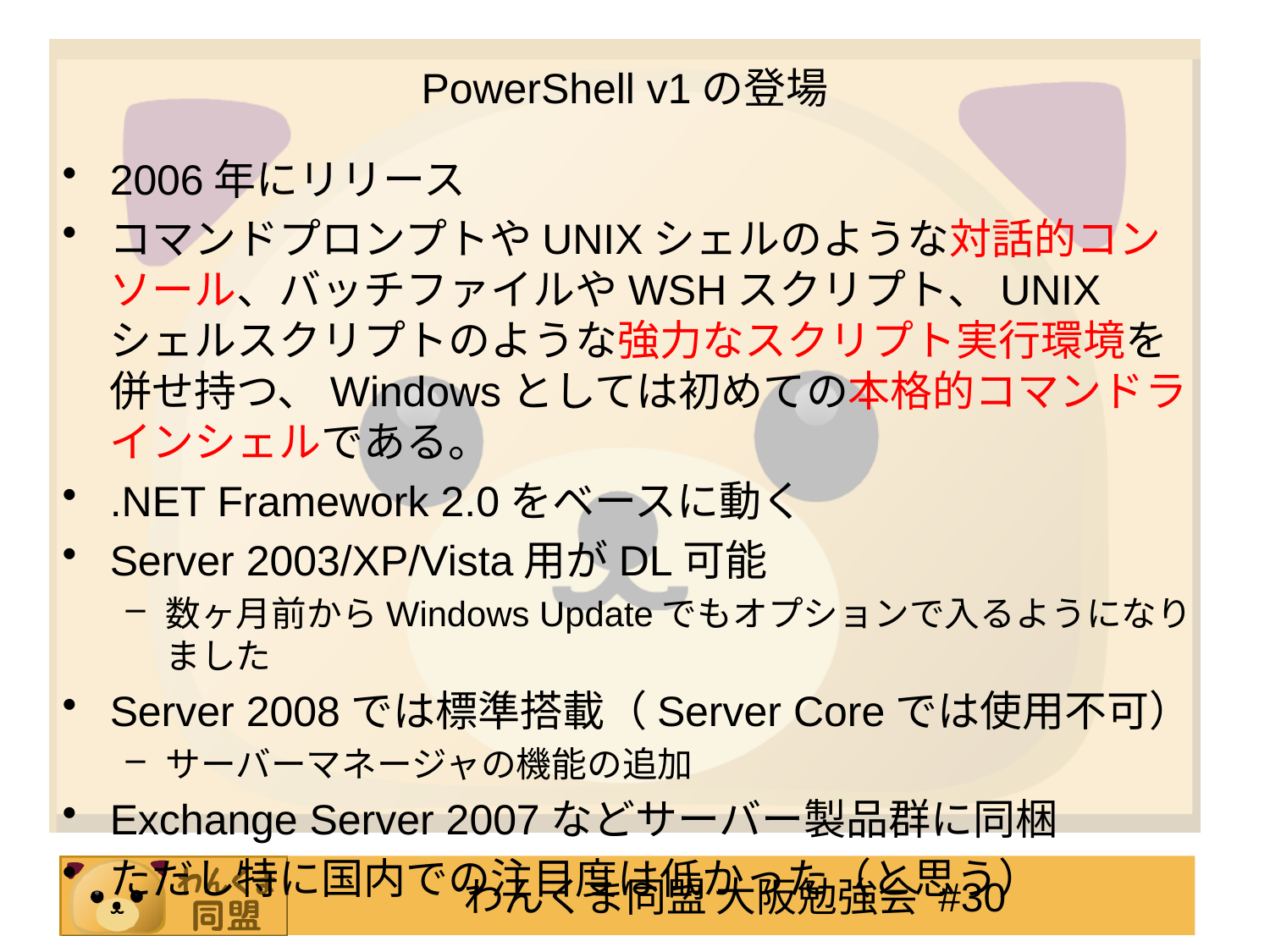

# PowerShell v1の登場
2006年にリリース
コマンドプロンプトやUNIXシェルのような対話的コンソール、バッチファイルやWSHスクリプト、UNIXシェルスクリプトのような強力なスクリプト実行環境を併せ持つ、Windowsとしては初めての本格的コマンドラインシェルである。
.NET Framework 2.0をベースに動く
Server 2003/XP/Vista用がDL可能
数ヶ月前からWindows Updateでもオプションで入るようになりました
Server 2008では標準搭載（Server Coreでは使用不可）
サーバーマネージャの機能の追加
Exchange Server 2007などサーバー製品群に同梱
ただし特に国内での注目度は低かった（と思う）